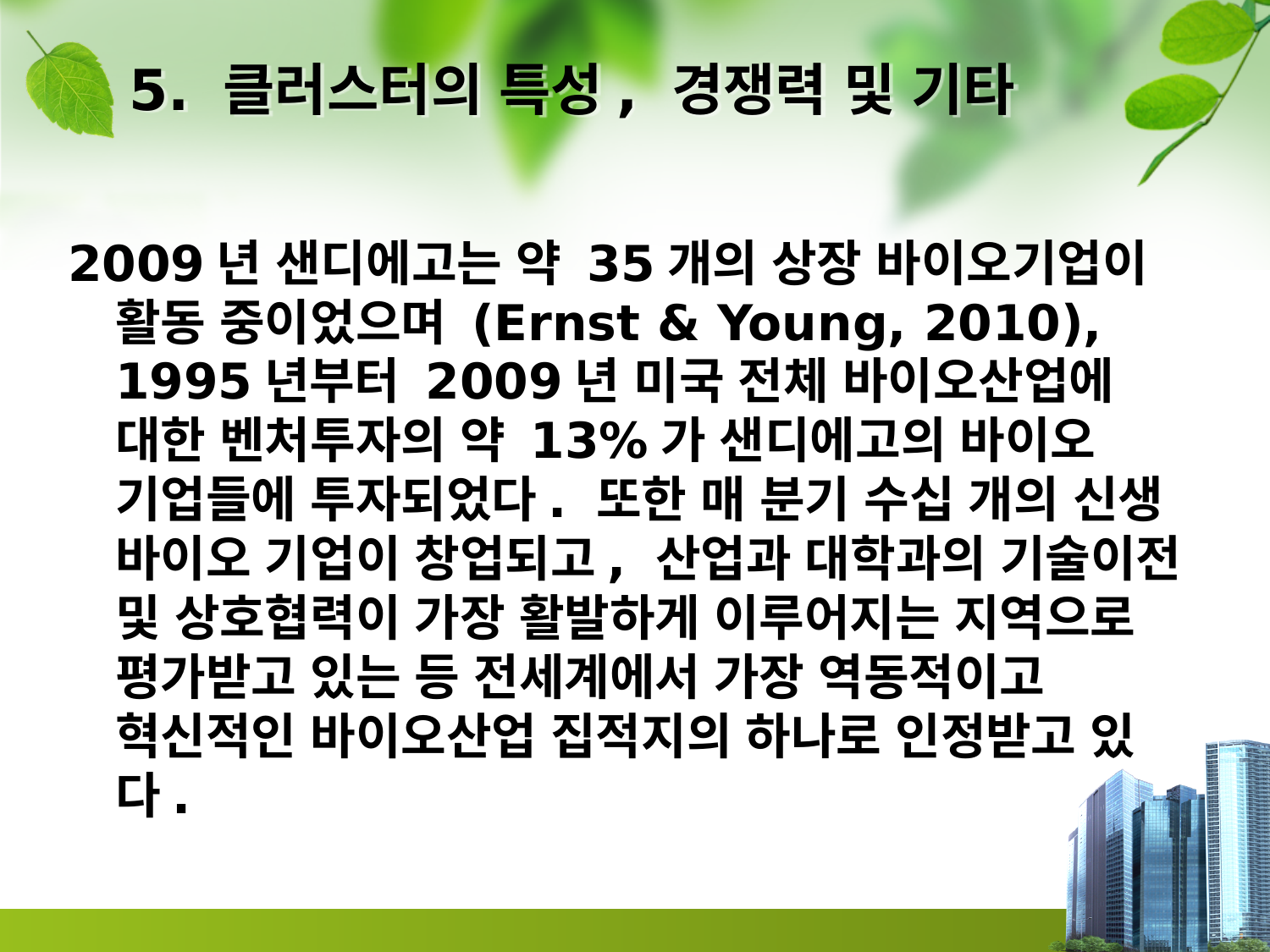

# 5. 클러스터의 특성, 경쟁력 및 기타

2009년 샌디에고는 약 35개의 상장 바이오기업이 활동 중이었으며 (Ernst & Young, 2010), 1995년부터 2009년 미국 전체 바이오산업에 대한 벤처투자의 약 13%가 샌디에고의 바이오 기업들에 투자되었다. 또한 매 분기 수십 개의 신생 바이오 기업이 창업되고, 산업과 대학과의 기술이전 및 상호협력이 가장 활발하게 이루어지는 지역으로 평가받고 있는 등 전세계에서 가장 역동적이고 혁신적인 바이오산업 집적지의 하나로 인정받고 있다.